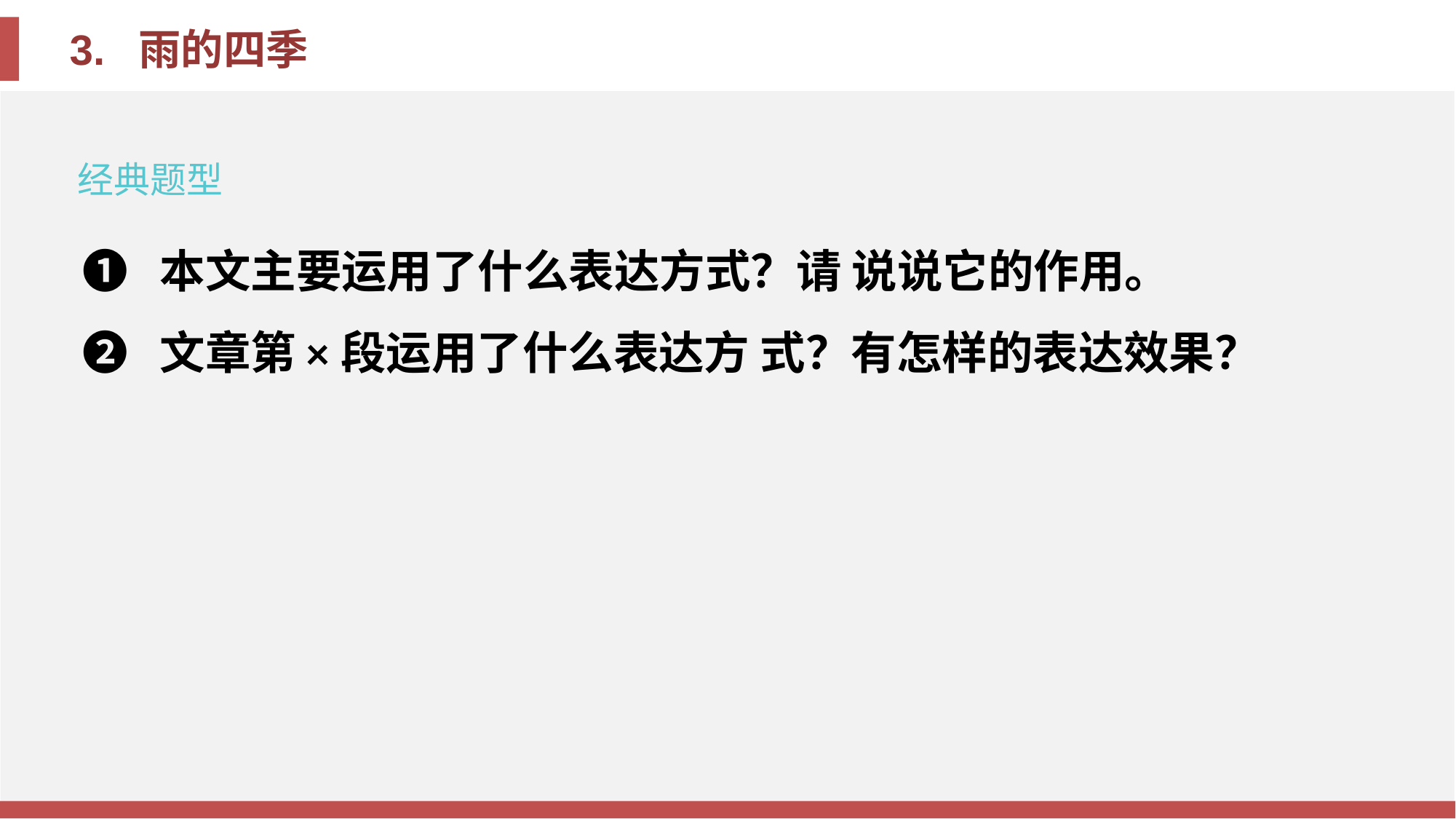

经典题型
❶  本文主要运用了什么表达方式？请 说说它的作用。
❷  文章第×段运用了什么表达方 式？有怎样的表达效果？